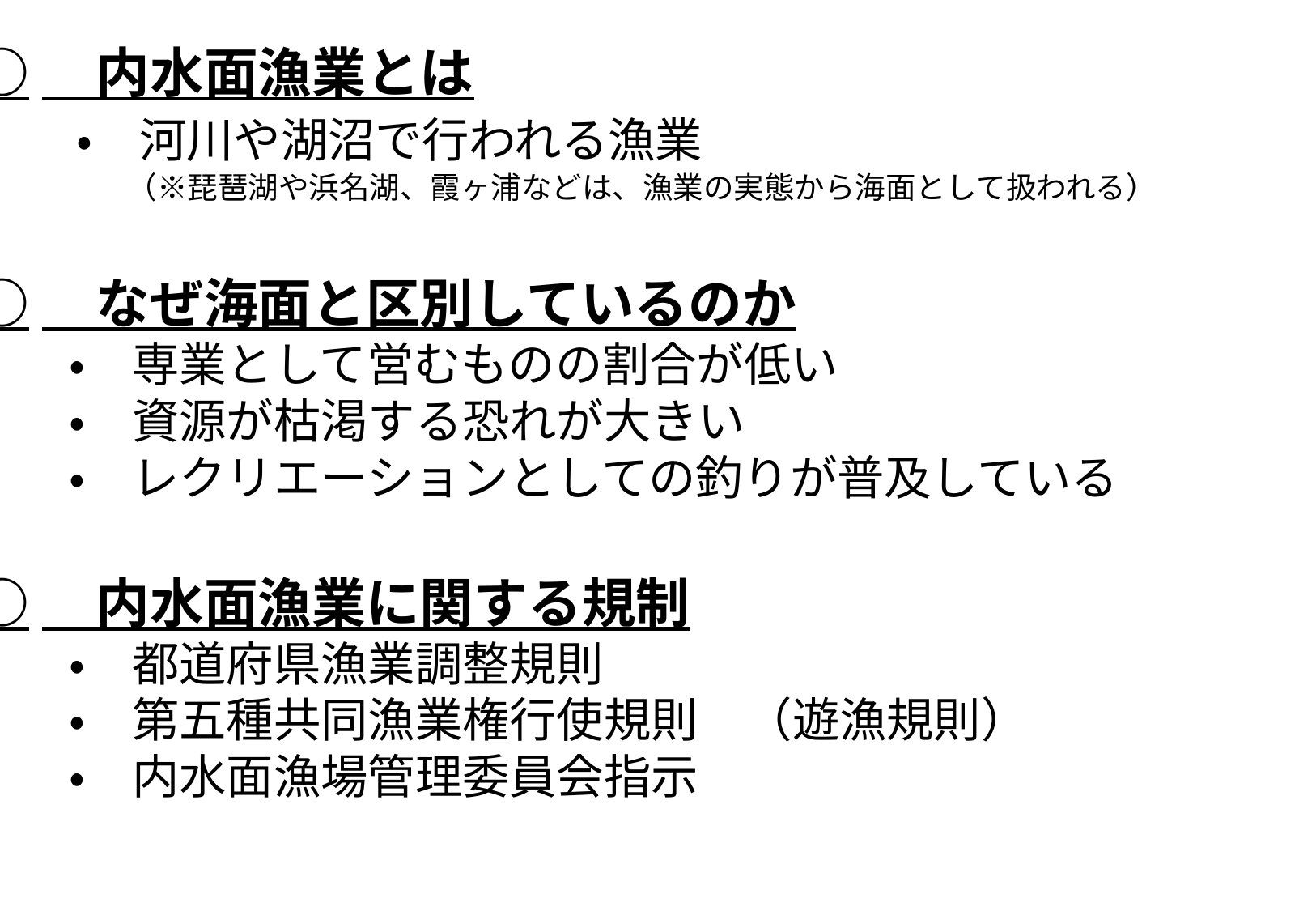

○　内水面漁業とは
　　・　河川や湖沼で行われる漁業
　　　　　（※琵琶湖や浜名湖、霞ヶ浦などは、漁業の実態から海面として扱われる）

○　なぜ海面と区別しているのか
　　・　専業として営むものの割合が低い
　　・　資源が枯渇する恐れが大きい
　　・　レクリエーションとしての釣りが普及している

○　内水面漁業に関する規制
　　・　都道府県漁業調整規則
　　・　第五種共同漁業権行使規則　（遊漁規則）
　　・　内水面漁場管理委員会指示